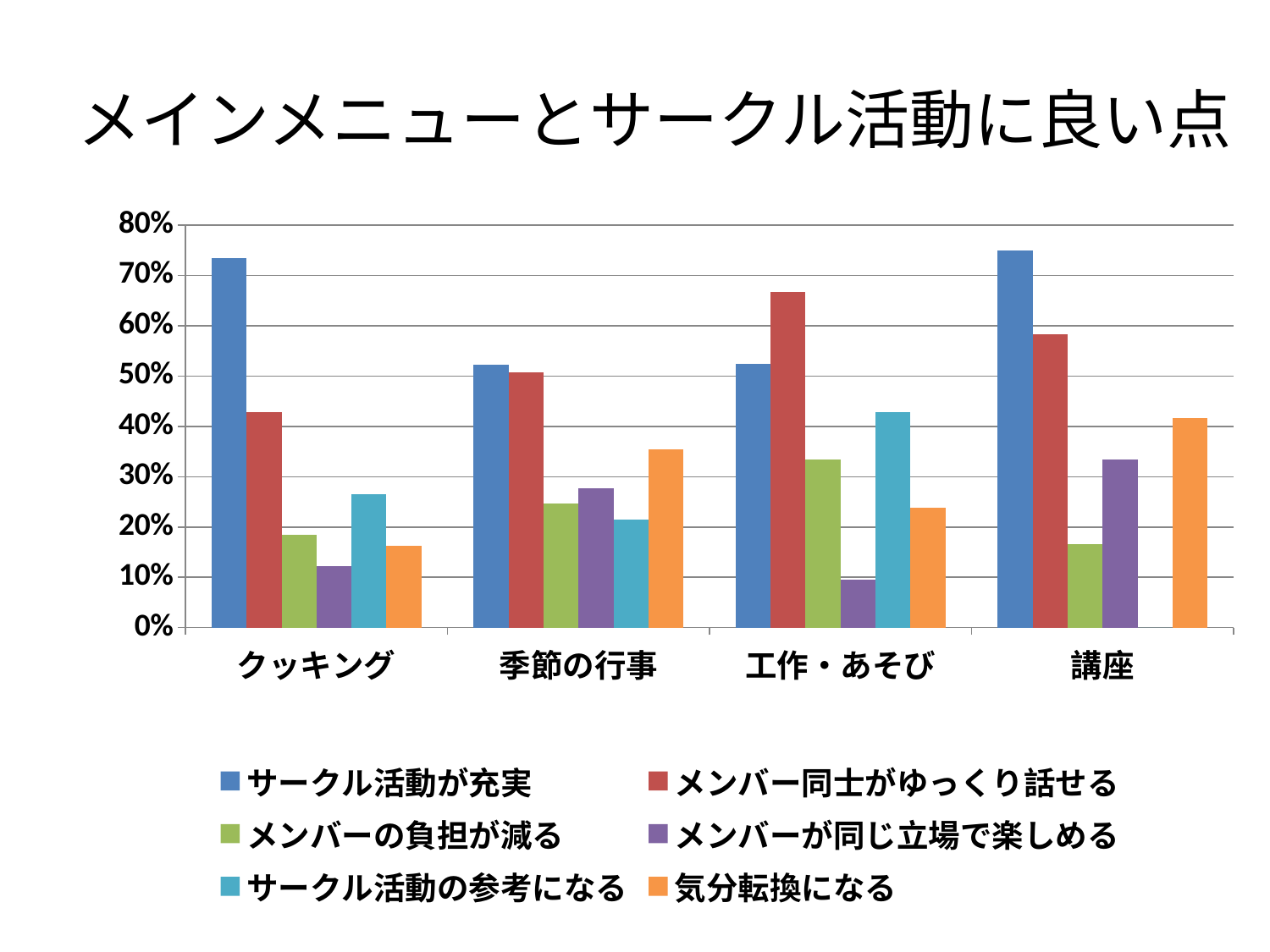

# メインメニューとサークル活動に良い点

### Chart

| Category | サークル活動が充実 | メンバー同士がゆっくり話せる | メンバーの負担が減る | メンバーが同じ立場で楽しめる | サークル活動の参考になる | 気分転換になる |
|---|---|---|---|---|---|---|
| クッキング | 0.7346938775510204 | 0.42857142857142855 | 0.1836734693877551 | 0.12244897959183673 | 0.2653061224489796 | 0.16326530612244897 |
| 季節の行事 | 0.5230769230769231 | 0.5076923076923077 | 0.24615384615384617 | 0.27692307692307694 | 0.2153846153846154 | 0.35384615384615387 |
| 工作・あそび | 0.5238095238095238 | 0.6666666666666666 | 0.3333333333333333 | 0.09523809523809523 | 0.42857142857142855 | 0.23809523809523808 |
| 講座 | 0.75 | 0.5833333333333334 | 0.16666666666666666 | 0.3333333333333333 | 0.0 | 0.4166666666666667 |